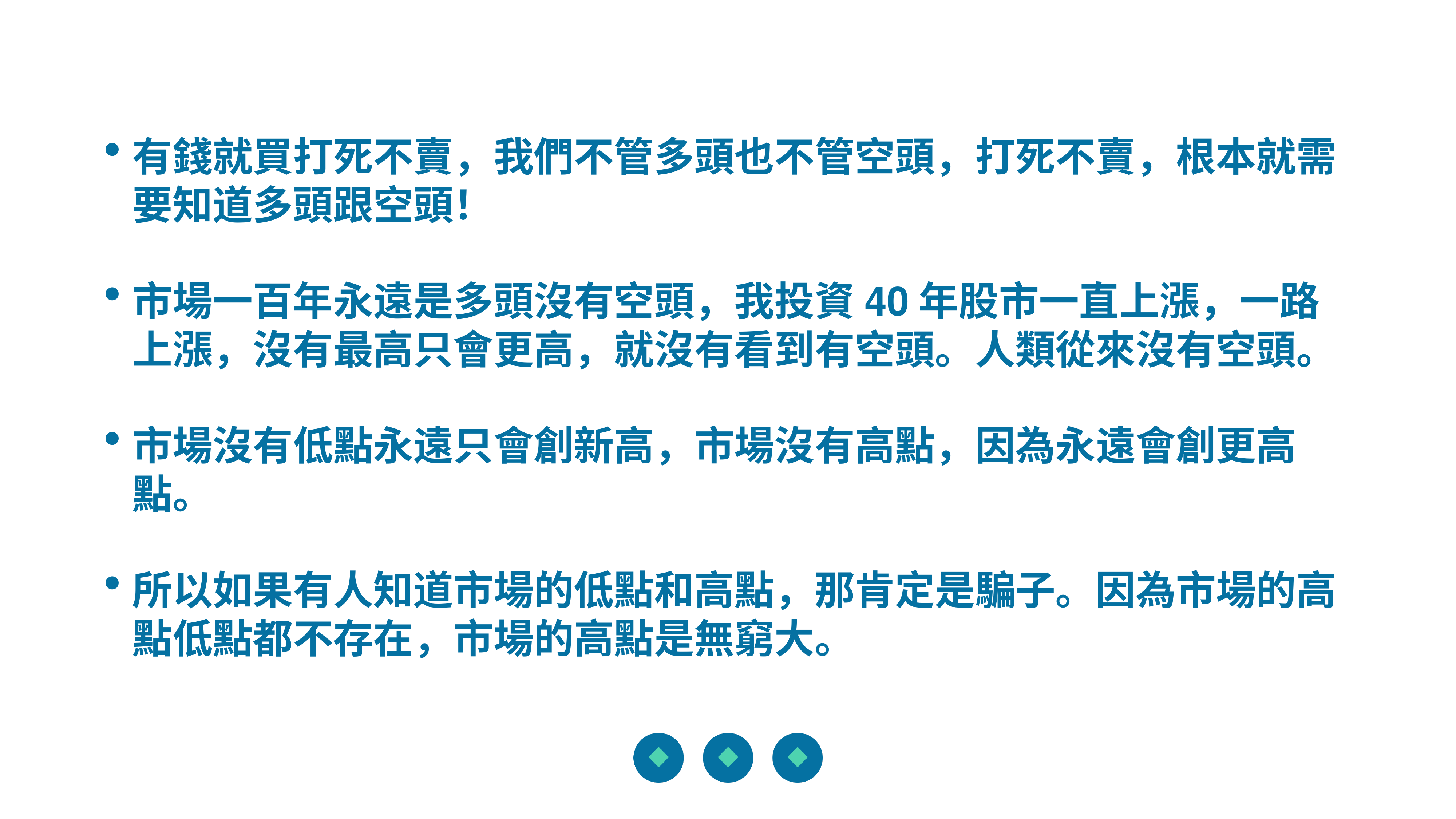

有錢就買打死不賣，我們不管多頭也不管空頭，打死不賣，根本就需要知道多頭跟空頭！

市場一百年永遠是多頭沒有空頭，我投資40年股市一直上漲，一路上漲，沒有最高只會更高，就沒有看到有空頭。人類從來沒有空頭。

市場沒有低點永遠只會創新高，市場沒有高點，因為永遠會創更高點。

所以如果有人知道市場的低點和高點，那肯定是騙子。因為市場的高點低點都不存在，市場的高點是無窮大。